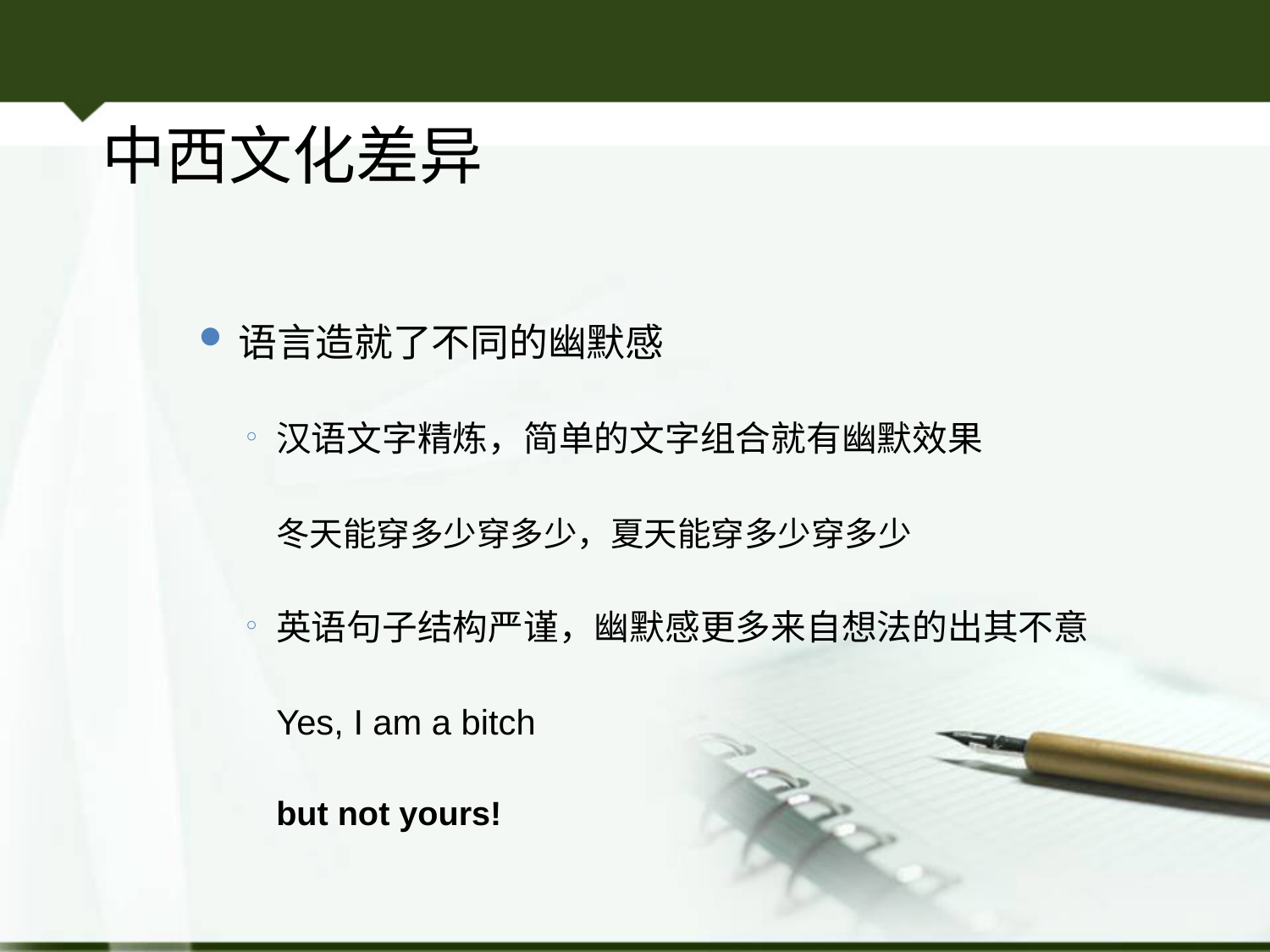

中西文化差异
语言造就了不同的幽默感
汉语文字精炼，简单的文字组合就有幽默效果
	冬天能穿多少穿多少，夏天能穿多少穿多少
英语句子结构严谨，幽默感更多来自想法的出其不意
	Yes, I am a bitch
	but not yours!